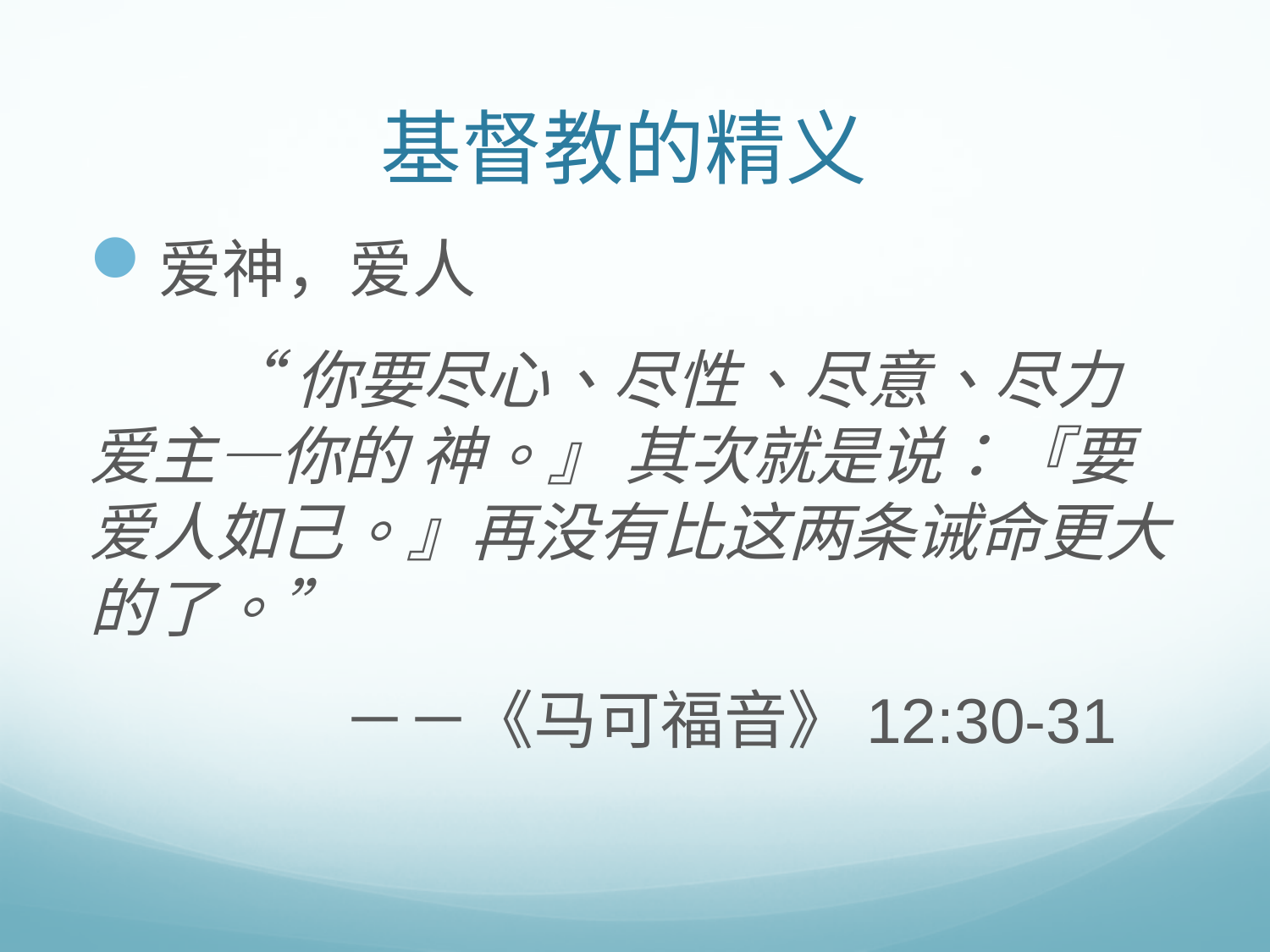

# 基督教的精义
爱神，爱人
	“你要尽心、尽性、尽意、尽力爱主―你的 神。』 其次就是说：『要爱人如己。』再没有比这两条诫命更大的了。”
		－－《马可福音》12:30-31